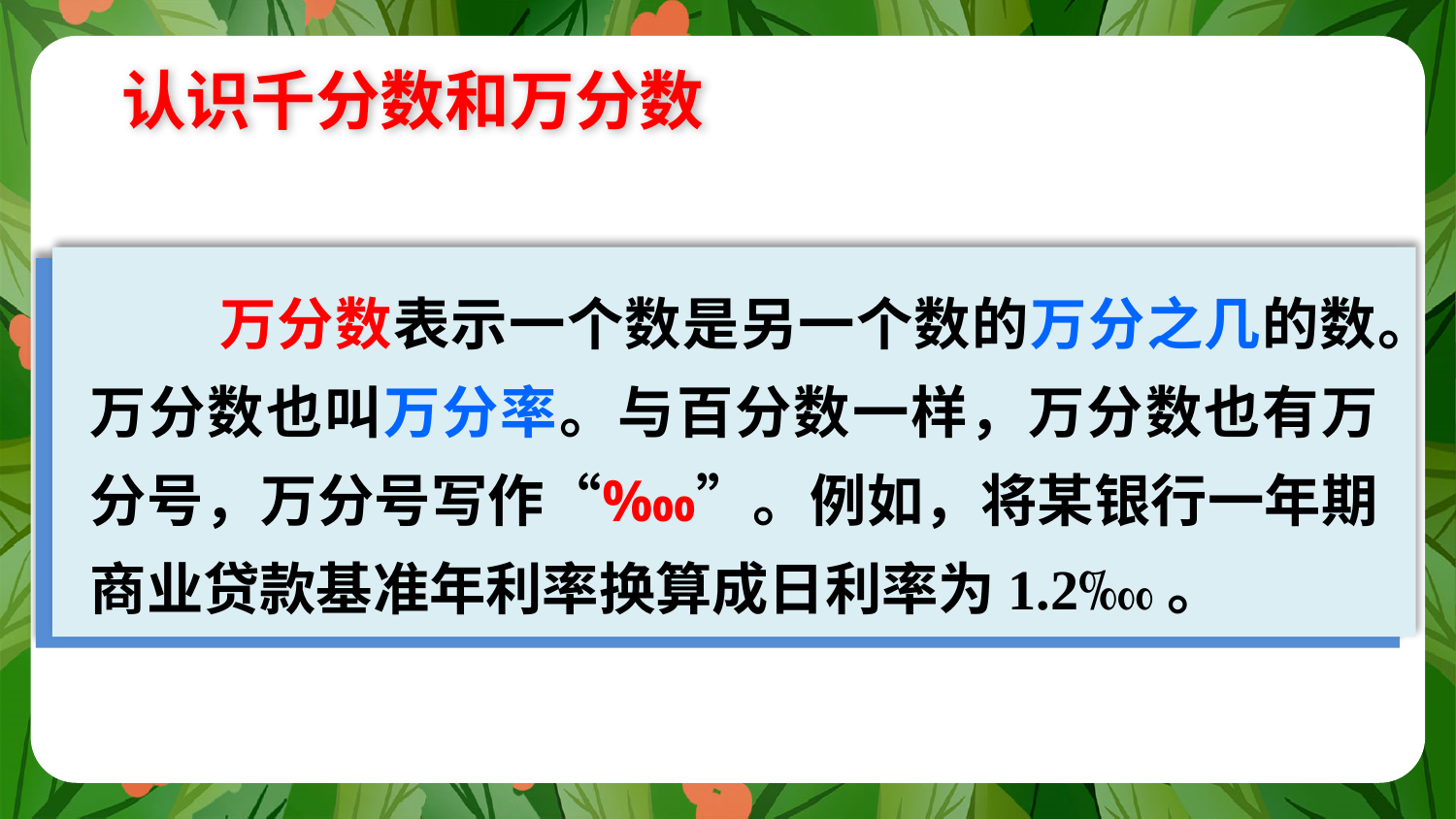

认识千分数和万分数

        万分数表示一个数是另一个数的万分之几的数。万分数也叫万分率。与百分数一样，万分数也有万分号，万分号写作“‱”。例如，将某银行一年期商业贷款基准年利率换算成日利率为1.2‱。